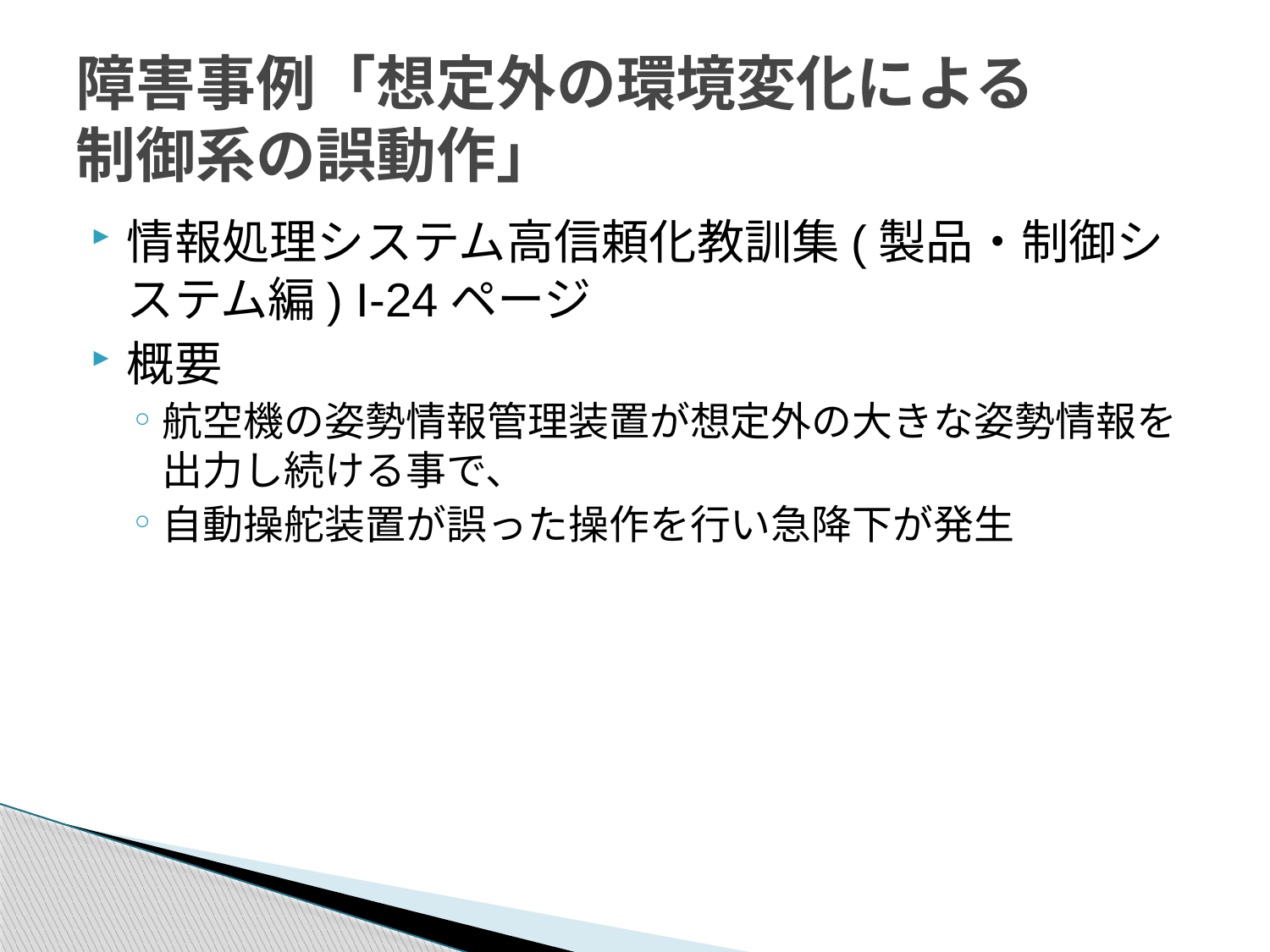

# 障害事例「想定外の環境変化による 制御系の誤動作」
情報処理システム高信頼化教訓集(製品・制御システム編) I-24ページ
概要
航空機の姿勢情報管理装置が想定外の大きな姿勢情報を出力し続ける事で、
自動操舵装置が誤った操作を行い急降下が発生